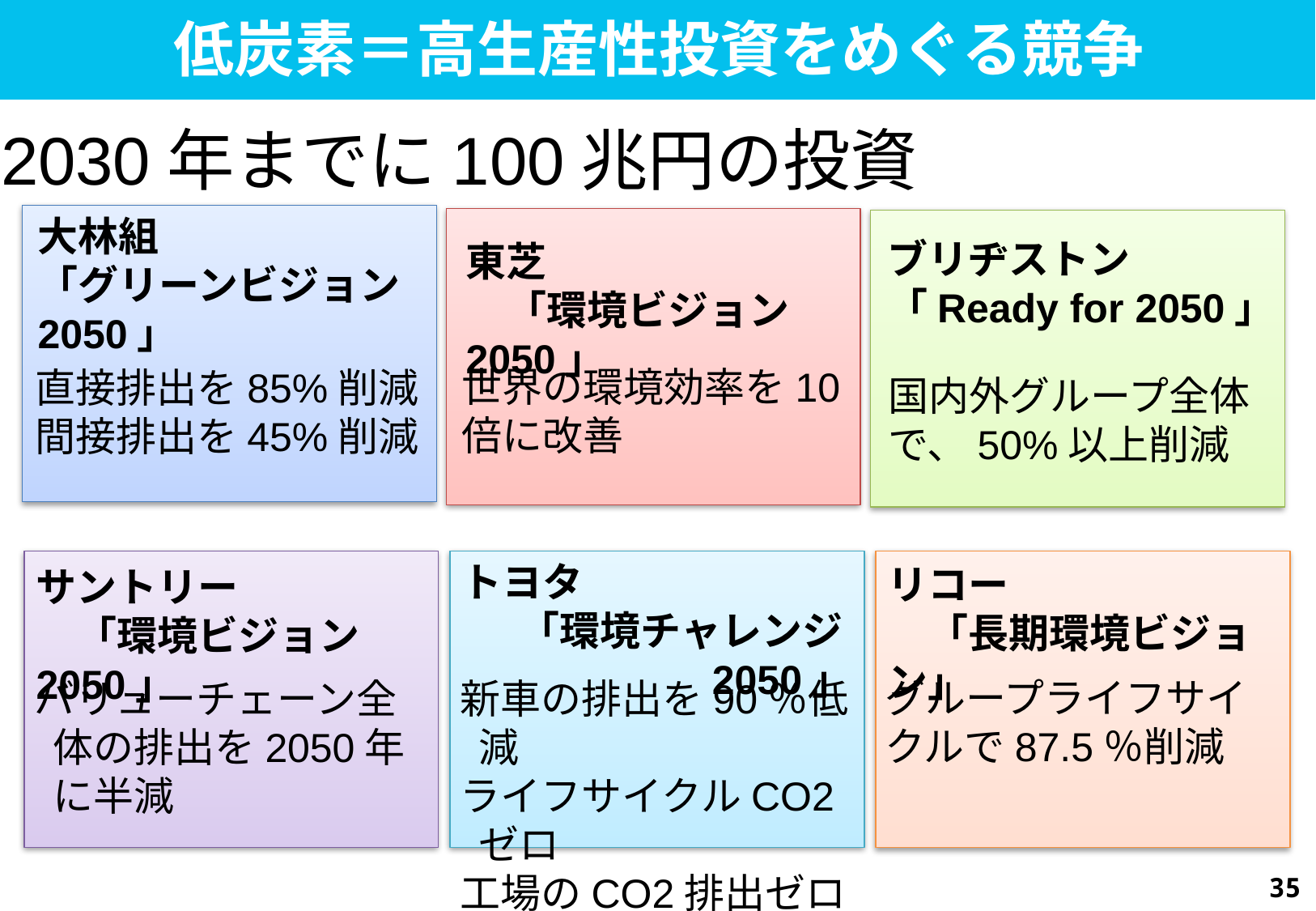

低炭素＝高生産性投資をめぐる競争
2030年までに100兆円の投資

大林組
「グリーンビジョン2050」

ブリヂストン
「Ready for 2050」
東芝
　「環境ビジョン2050」
世界の環境効率を10倍に改善
直接排出を85%削減
間接排出を45%削減
国内外グループ全体で、50%以上削減

トヨタ
「環境チャレンジ2050」
リコー
　「長期環境ビジョン」
サントリー
　「環境ビジョン2050」
グループライフサイクルで87.5％削減
バリューチェーン全体の排出を2050年に半減
新車の排出を90％低減
ライフサイクルCO2ゼロ
工場のCO2排出ゼロ
35